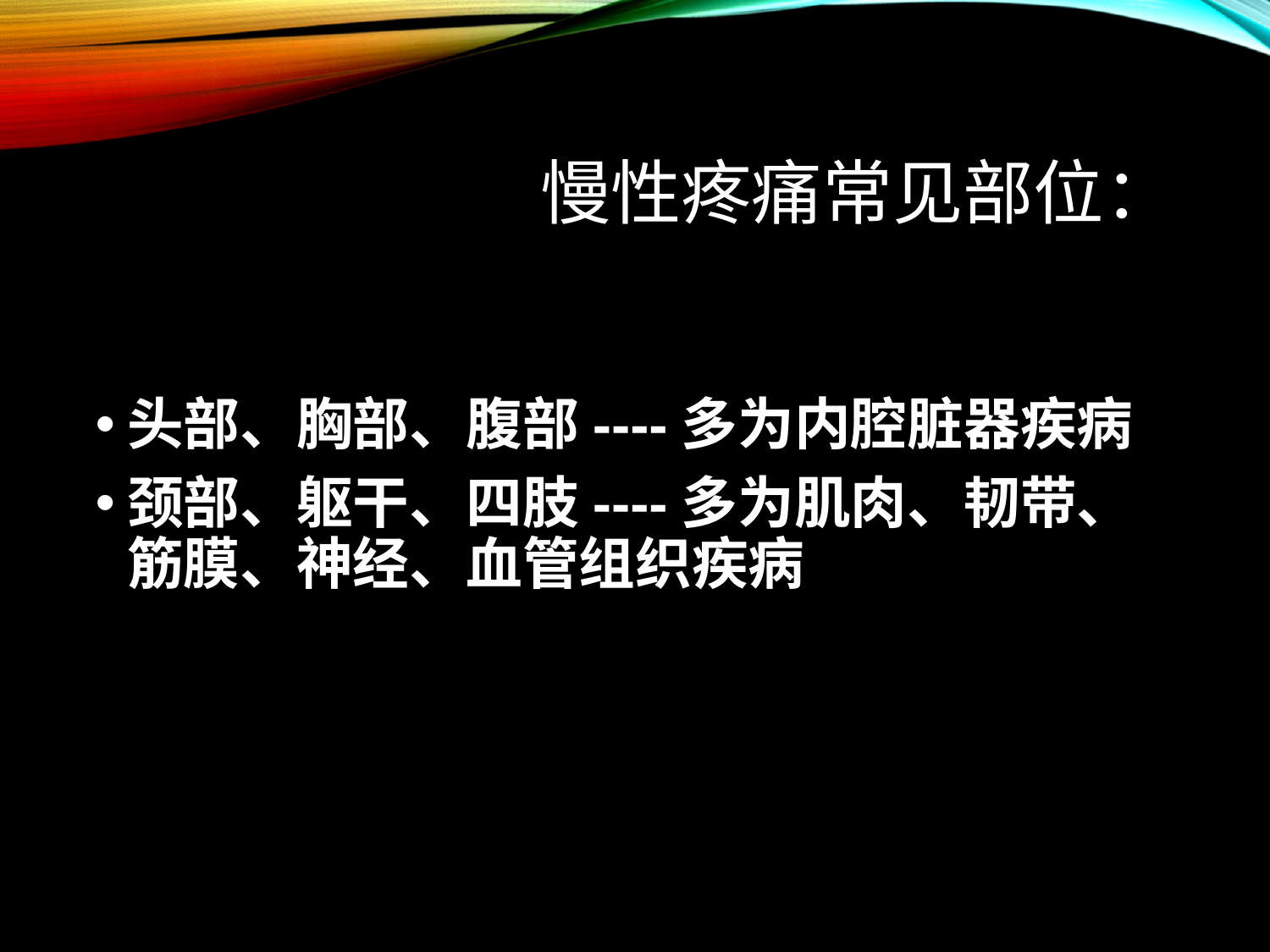

# 慢性疼痛常见部位：

头部、胸部、腹部----多为内腔脏器疾病
颈部、躯干、四肢----多为肌肉、韧带、筋膜、神经、血管组织疾病